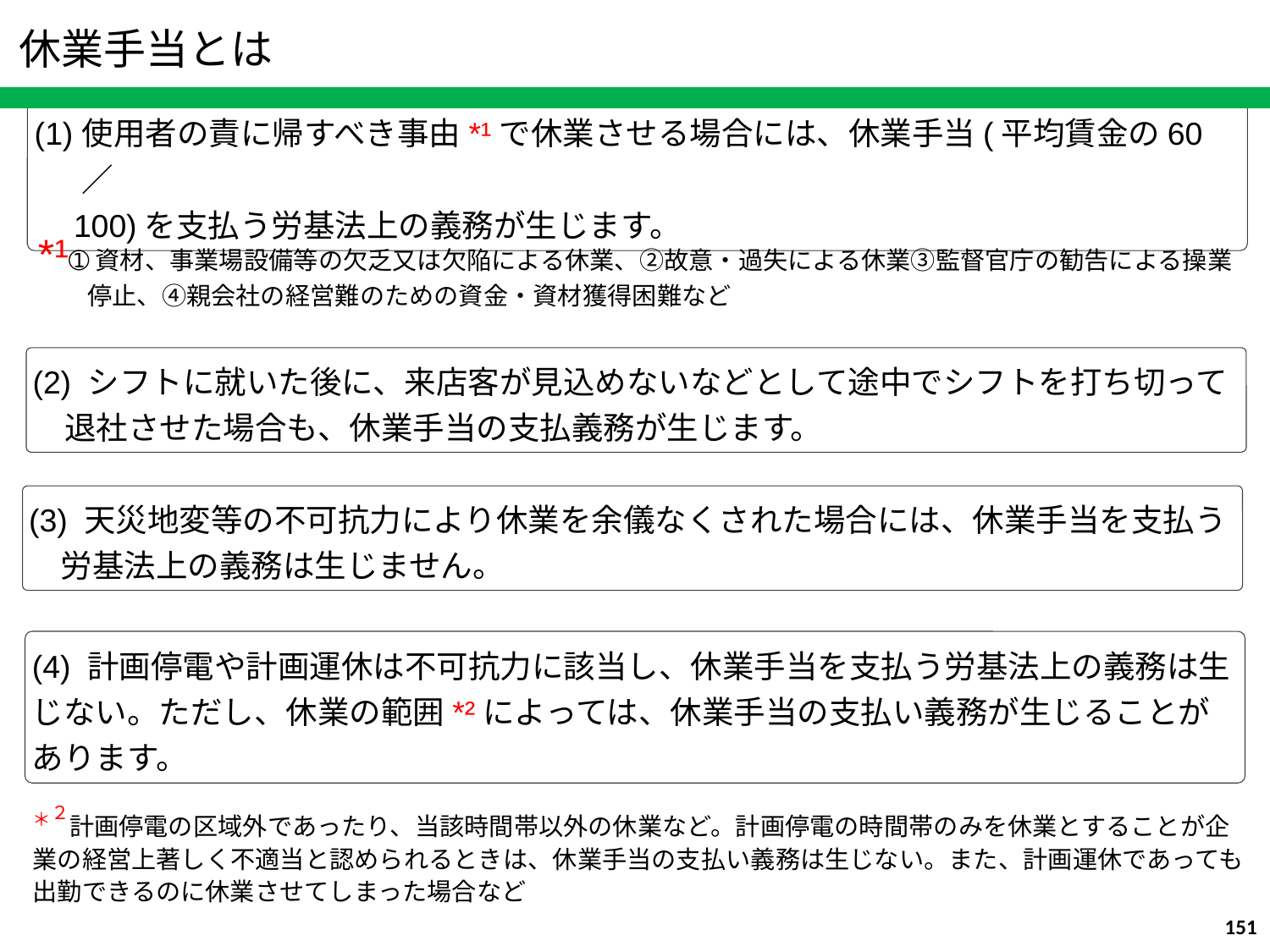

休業手当とは

使用者の責に帰すべき事由*¹で休業させる場合には、休業手当(平均賃金の60／
　100)を支払う労基法上の義務が生じます。
*¹➀資材、事業場設備等の欠乏又は欠陥による休業、②故意・過失による休業③監督官庁の勧告による操業
　　停止、④親会社の経営難のための資金・資材獲得困難など
(2) シフトに就いた後に、来店客が見込めないなどとして途中でシフトを打ち切って
　退社させた場合も、休業手当の支払義務が生じます。
(3) 天災地変等の不可抗力により休業を余儀なくされた場合には、休業手当を支払う
　労基法上の義務は生じません。
(4) 計画停電や計画運休は不可抗力に該当し、休業手当を支払う労基法上の義務は生じない。ただし、休業の範囲*²によっては、休業手当の支払い義務が生じることがあります。
＊２計画停電の区域外であったり、当該時間帯以外の休業など。計画停電の時間帯のみを休業とすることが企業の経営上著しく不適当と認められるときは、休業手当の支払い義務は生じない。また、計画運休であっても出勤できるのに休業させてしまった場合など
151